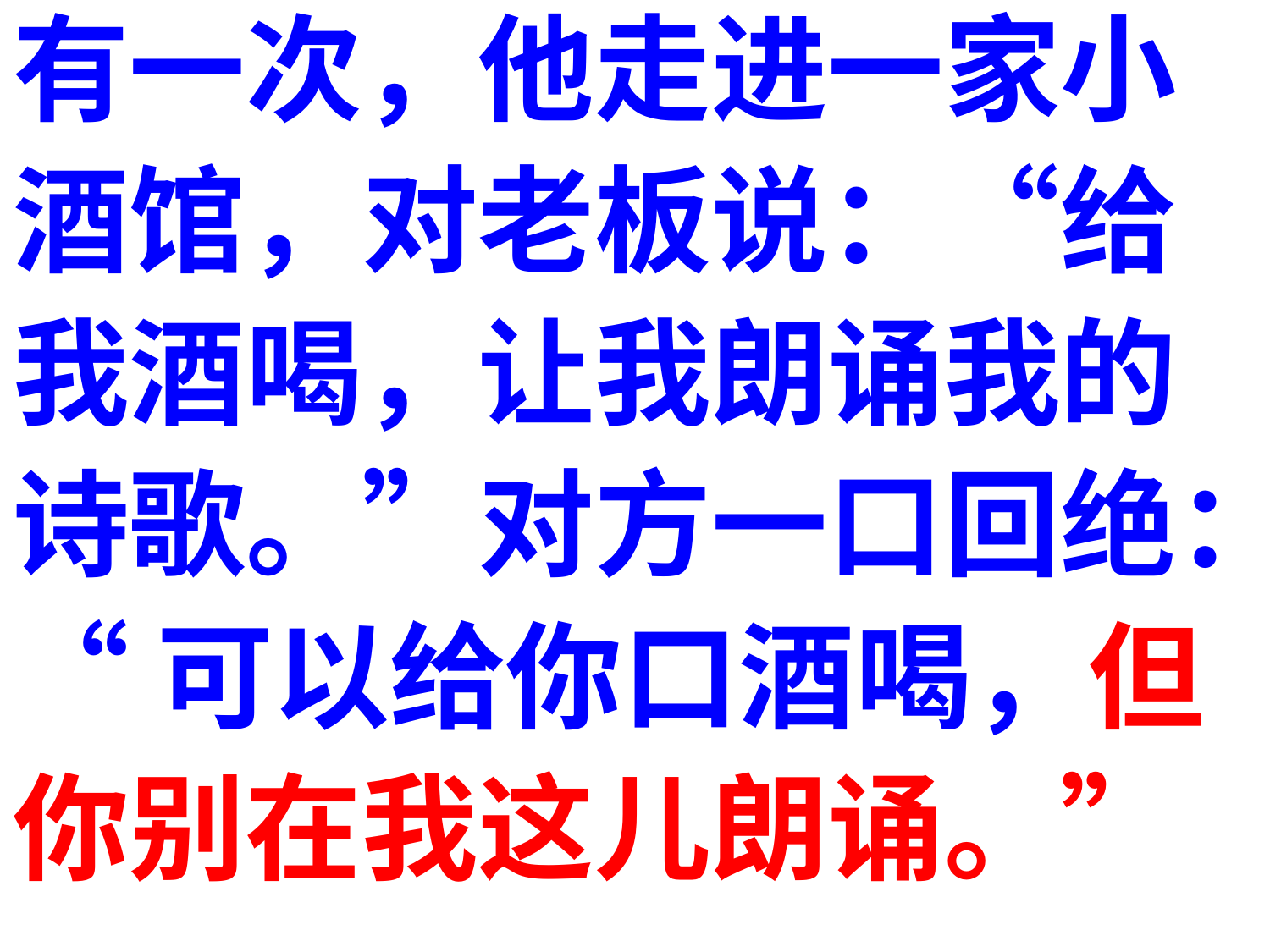

有一次，他走进一家小
酒馆，对老板说：“给
我酒喝，让我朗诵我的
诗歌。”对方一口回绝：
“可以给你口酒喝，但
你别在我这儿朗诵。”